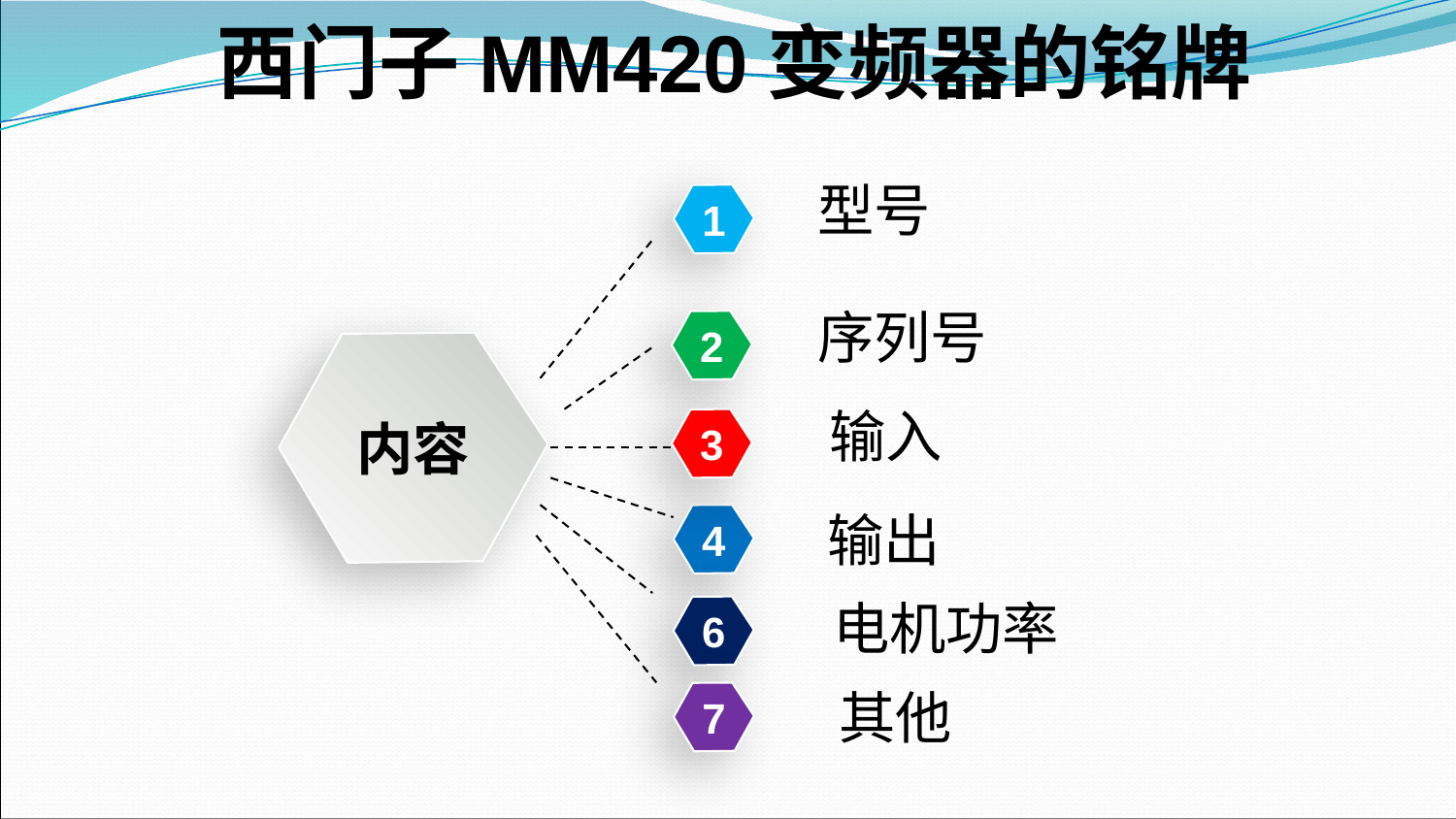

西门子MM420变频器的铭牌
型号
1
序列号
2
内容
输入
3
输出
4
电机功率
6
其他
7
2